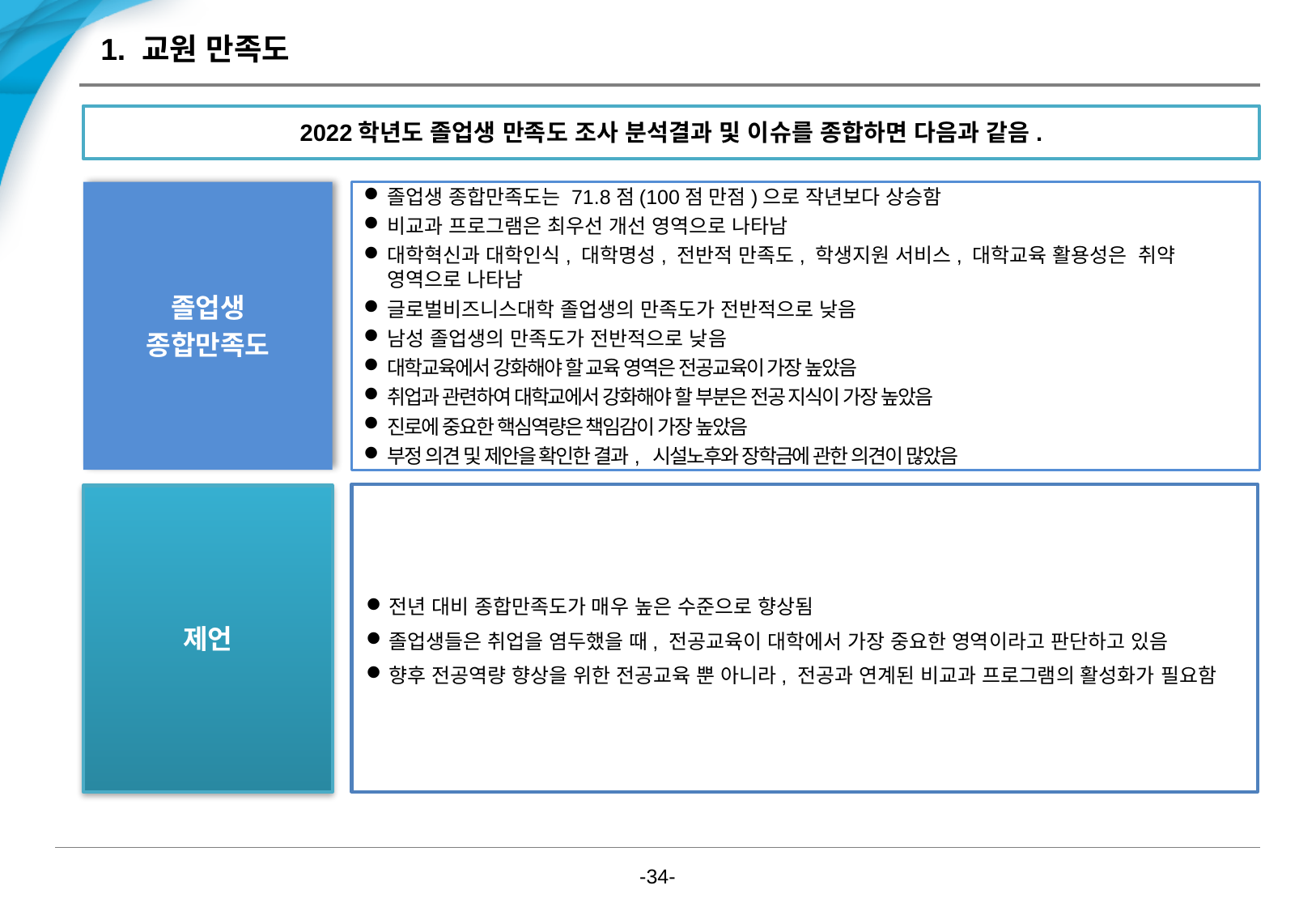

# 1. 교원 만족도

2022학년도 졸업생 만족도 조사 분석결과 및 이슈를 종합하면 다음과 같음.
졸업생
종합만족도
졸업생 종합만족도는 71.8점(100점 만점)으로 작년보다 상승함
비교과 프로그램은 최우선 개선 영역으로 나타남
대학혁신과 대학인식, 대학명성, 전반적 만족도, 학생지원 서비스, 대학교육 활용성은  취약 영역으로 나타남
글로벌비즈니스대학 졸업생의 만족도가 전반적으로 낮음
남성 졸업생의 만족도가 전반적으로 낮음
대학교육에서 강화해야 할 교육 영역은 전공교육이 가장 높았음
취업과 관련하여 대학교에서 강화해야 할 부분은 전공 지식이 가장 높았음
진로에 중요한 핵심역량은 책임감이 가장 높았음
부정 의견 및 제안을 확인한 결과,  시설노후와 장학금에 관한 의견이 많았음
전년 대비 종합만족도가 매우 높은 수준으로 향상됨
졸업생들은 취업을 염두했을 때, 전공교육이 대학에서 가장 중요한 영역이라고 판단하고 있음
향후 전공역량 향상을 위한 전공교육 뿐 아니라, 전공과 연계된 비교과 프로그램의 활성화가 필요함

제언
-34-